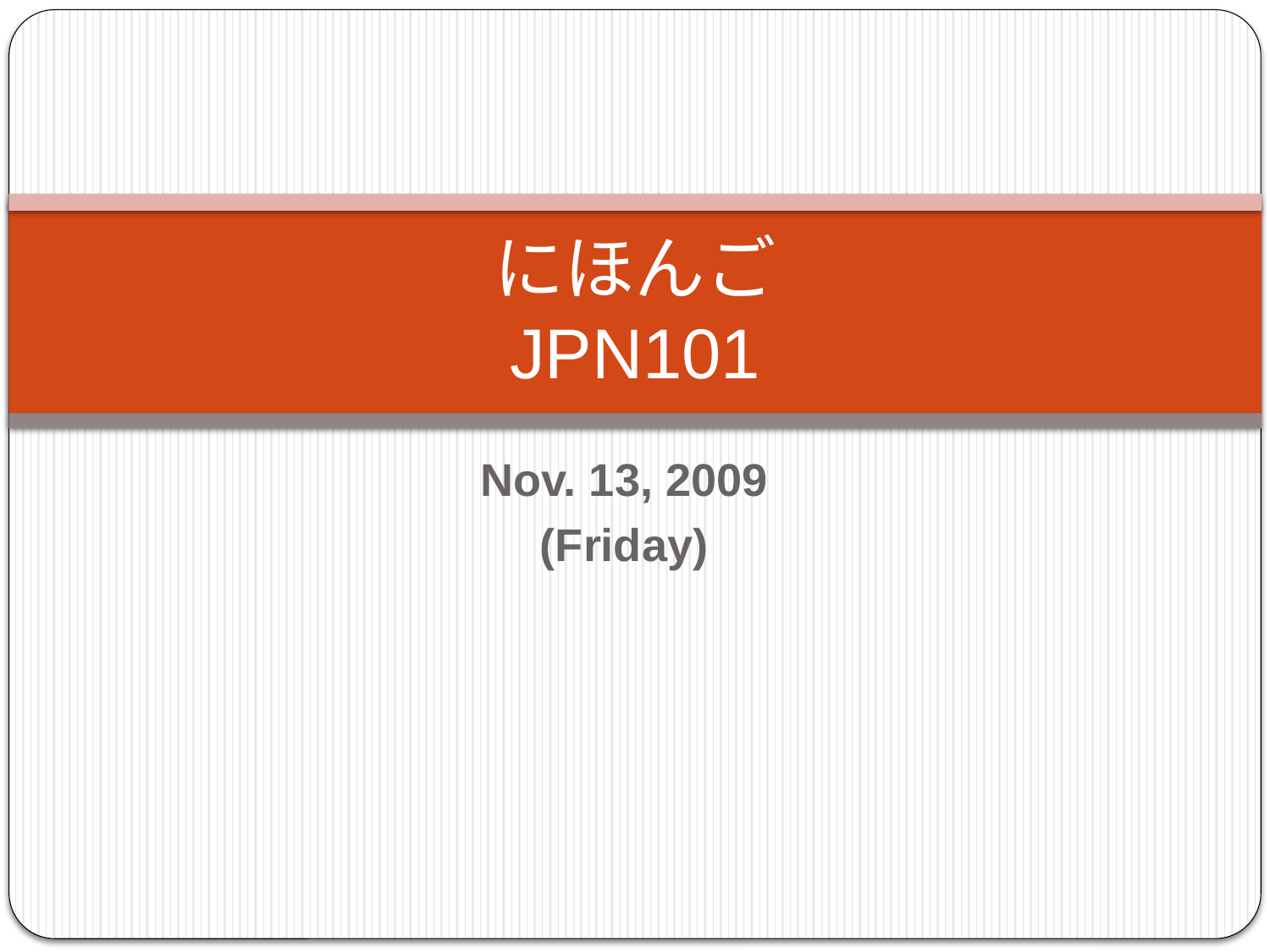

# にほんご JPN101
Nov. 13, 2009
(Friday)